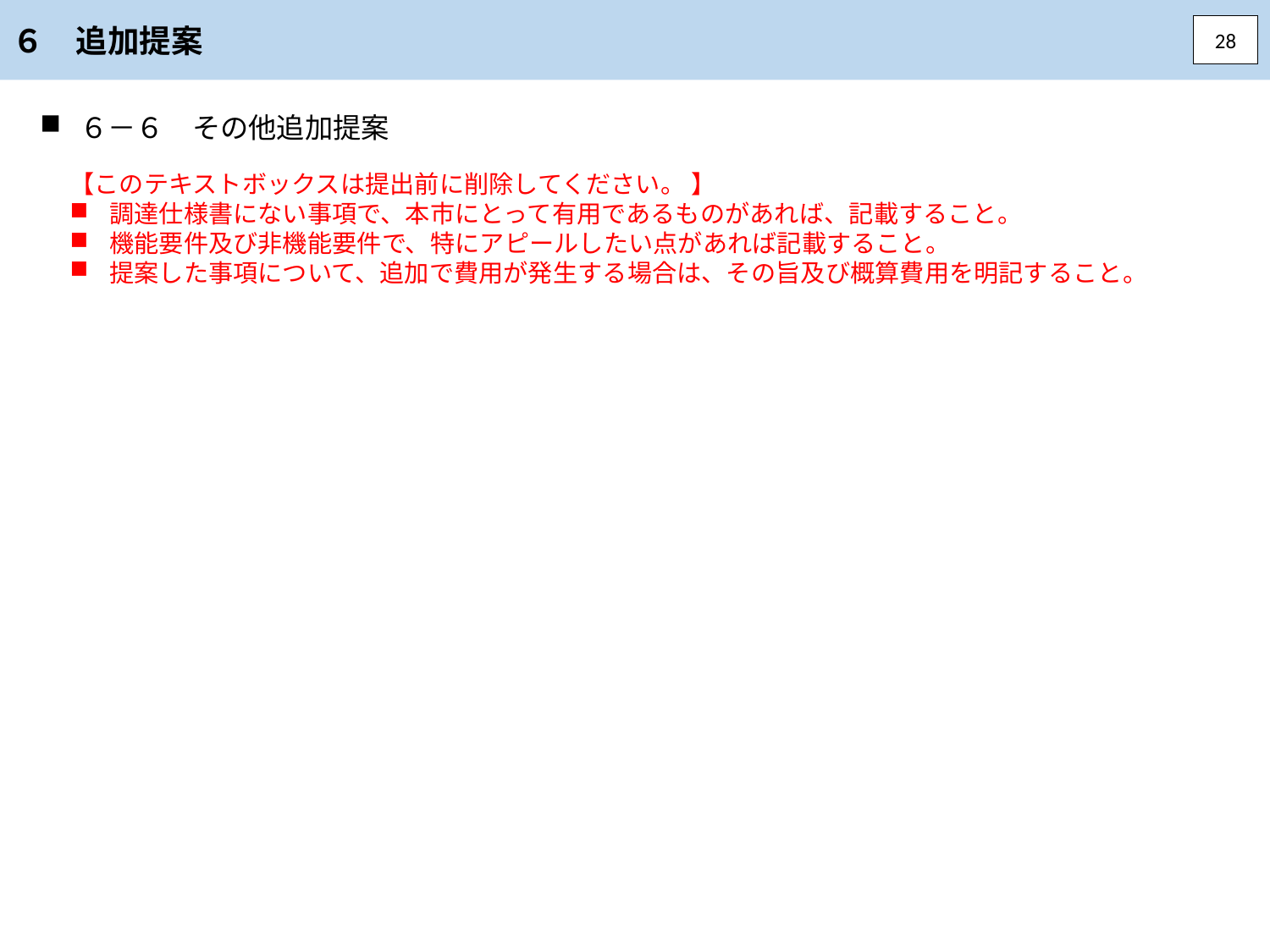

６　追加提案
28
６－６　その他追加提案
【このテキストボックスは提出前に削除してください。 】
調達仕様書にない事項で、本市にとって有用であるものがあれば、記載すること。
機能要件及び非機能要件で、特にアピールしたい点があれば記載すること。
提案した事項について、追加で費用が発生する場合は、その旨及び概算費用を明記すること。